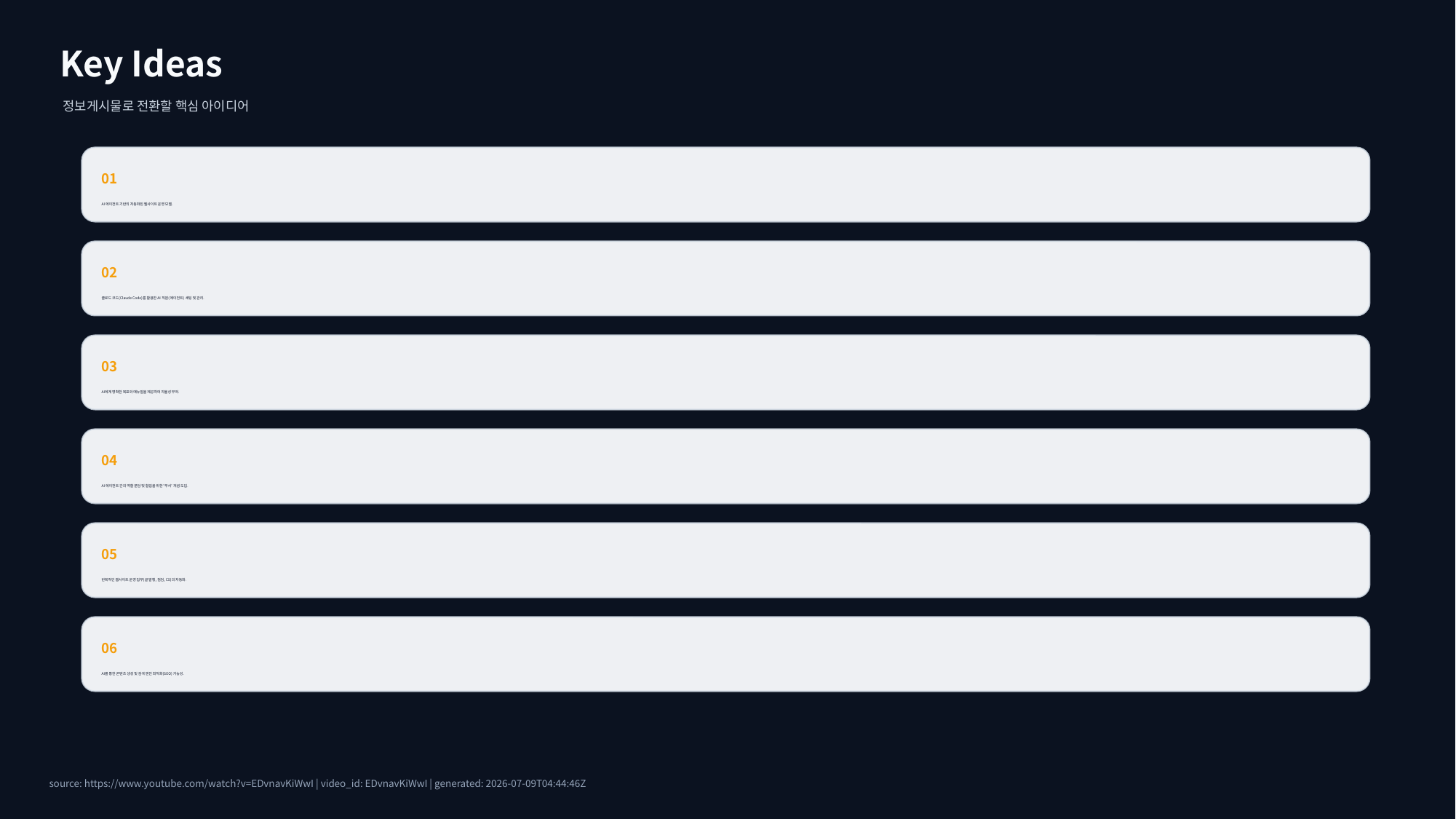

Key Ideas
정보게시물로 전환할 핵심 아이디어

01
AI 에이전트 기반의 자동화된 웹사이트 운영 모델.

02
클로드 코드(Claude Code)를 활용한 AI 직원(에이전트) 세팅 및 관리.

03
AI에게 명확한 목표와 매뉴얼을 제공하여 자율성 부여.

04
AI 에이전트 간의 역할 분담 및 협업을 위한 '부서' 개념 도입.

05
반복적인 웹사이트 운영 업무(글 발행, 점검, CS)의 자동화.

06
AI를 통한 콘텐츠 생성 및 검색 엔진 최적화(SEO) 가능성.
source: https://www.youtube.com/watch?v=EDvnavKiWwI | video_id: EDvnavKiWwI | generated: 2026-07-09T04:44:46Z